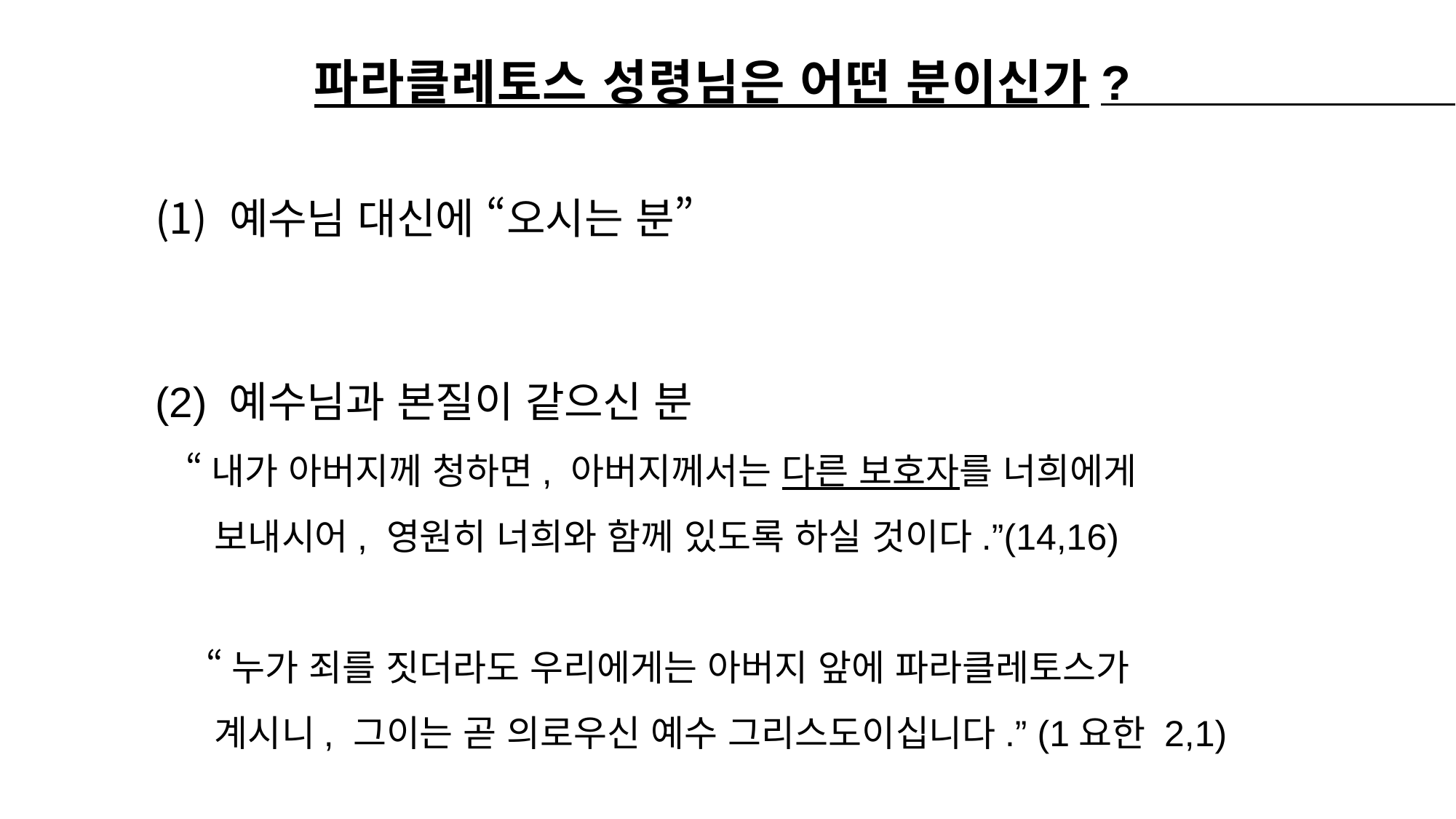

파라클레토스 성령님은 어떤 분이신가?
 예수님 대신에 “오시는 분”

(2) 예수님과 본질이 같으신 분
   “내가 아버지께 청하면, 아버지께서는 다른 보호자를 너희에게
     보내시어, 영원히 너희와 함께 있도록 하실 것이다.”(14,16)

     “누가 죄를 짓더라도 우리에게는 아버지 앞에 파라클레토스가
     계시니, 그이는 곧 의로우신 예수 그리스도이십니다.” (1요한 2,1)